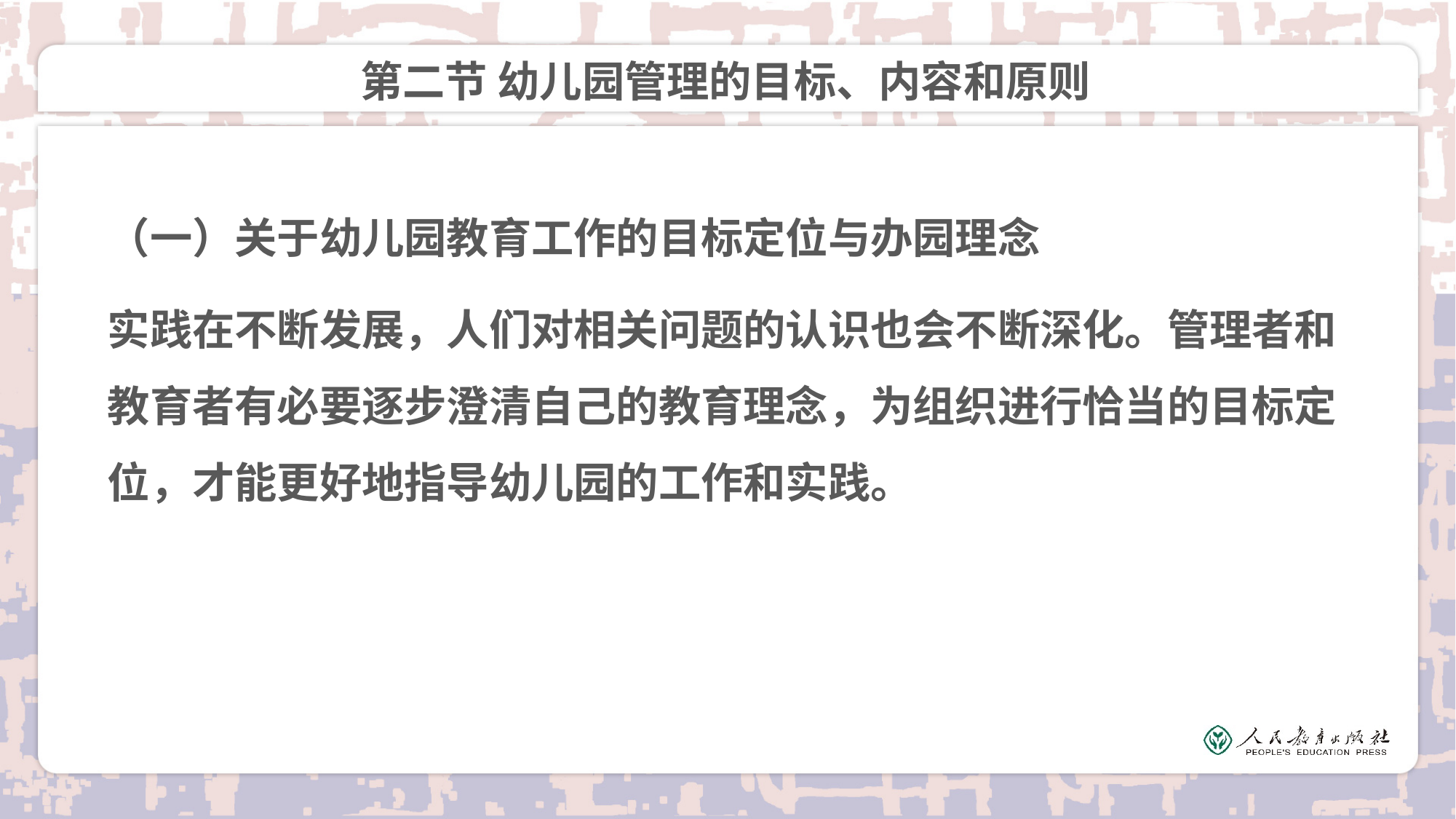

# 第二节 幼儿园管理的目标、内容和原则
（一）关于幼儿园教育工作的目标定位与办园理念
实践在不断发展，人们对相关问题的认识也会不断深化。管理者和教育者有必要逐步澄清自己的教育理念，为组织进行恰当的目标定位，才能更好地指导幼儿园的工作和实践。